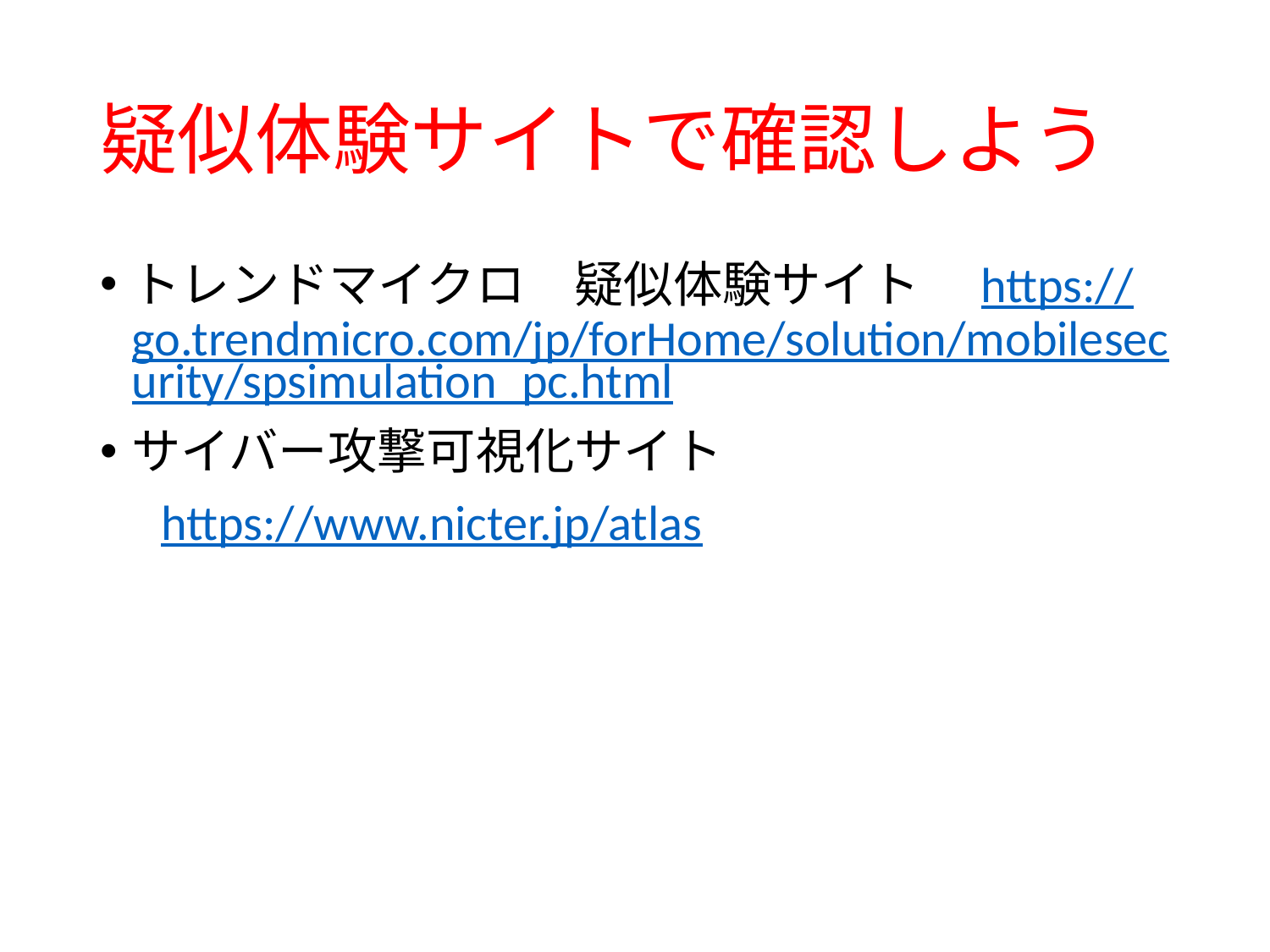

# 疑似体験サイトで確認しよう
トレンドマイクロ　疑似体験サイト　https://go.trendmicro.com/jp/forHome/solution/mobilesecurity/spsimulation_pc.html
サイバー攻撃可視化サイト
　https://www.nicter.jp/atlas